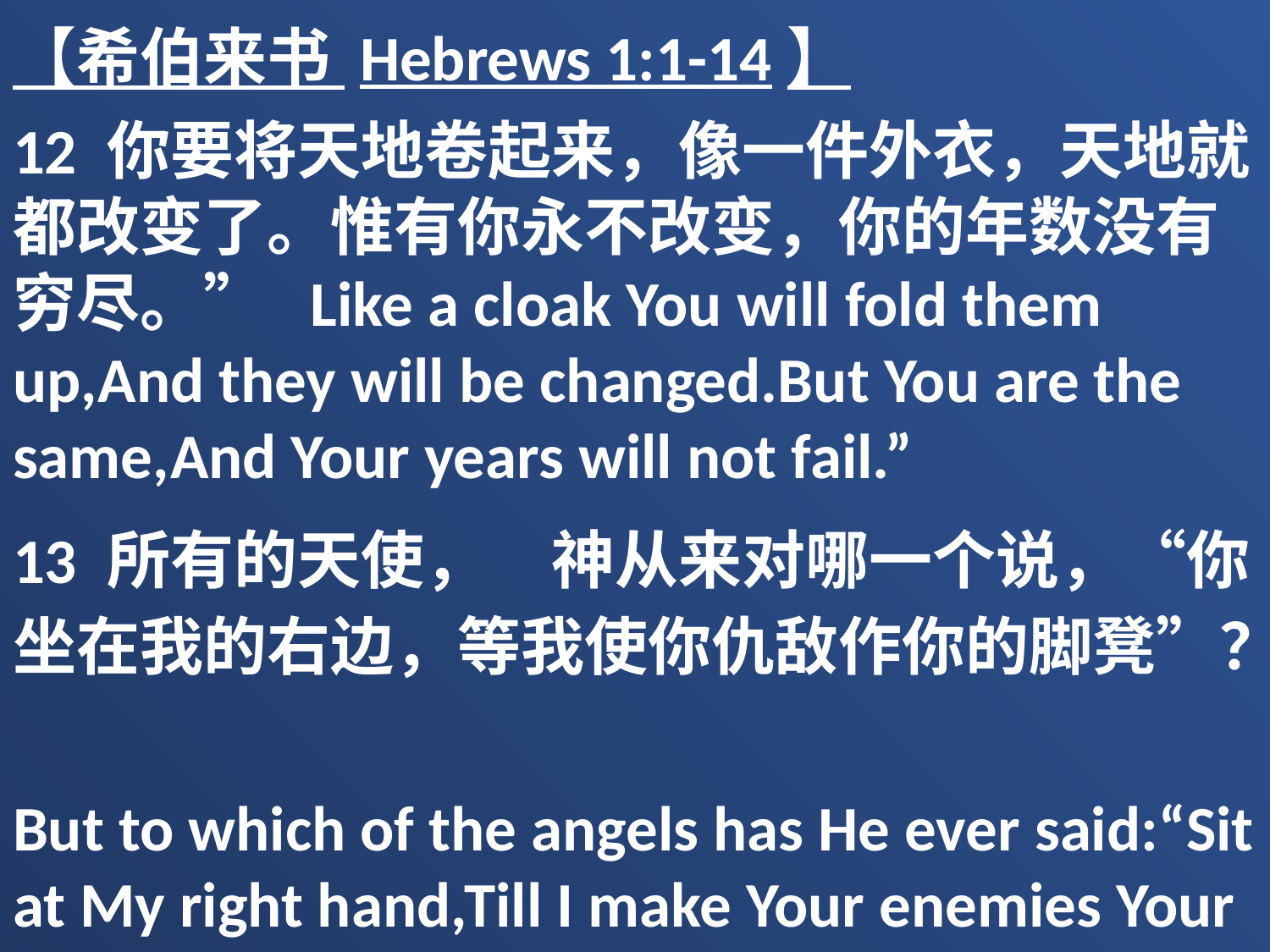

【希伯来书 Hebrews 1:1-14】
12 你要将天地卷起来，像一件外衣，天地就都改变了。惟有你永不改变，你的年数没有穷尽。”  Like a cloak You will fold them up,And they will be changed.But You are the same,And Your years will not fail.”
13 所有的天使，　神从来对哪一个说，“你坐在我的右边，等我使你仇敌作你的脚凳”？
But to which of the angels has He ever said:“Sit at My right hand,Till I make Your enemies Your footstool”?